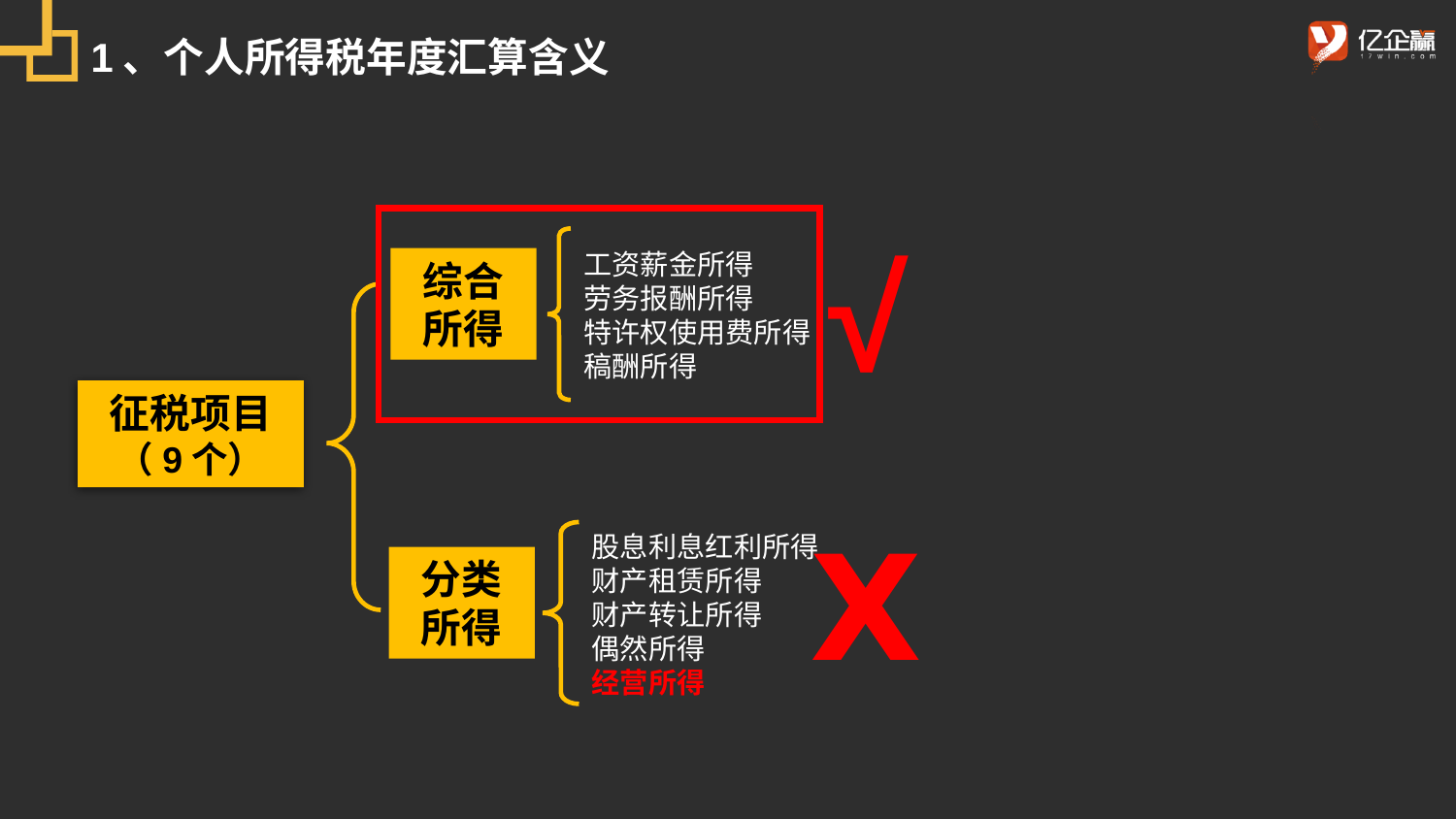

1、个人所得税年度汇算含义

√

工资薪金所得
劳务报酬所得
特许权使用费所得
稿酬所得
综合
所得

征税项目
（9个）
Ⅹ
股息利息红利所得
财产租赁所得
财产转让所得
偶然所得
经营所得

分类
所得